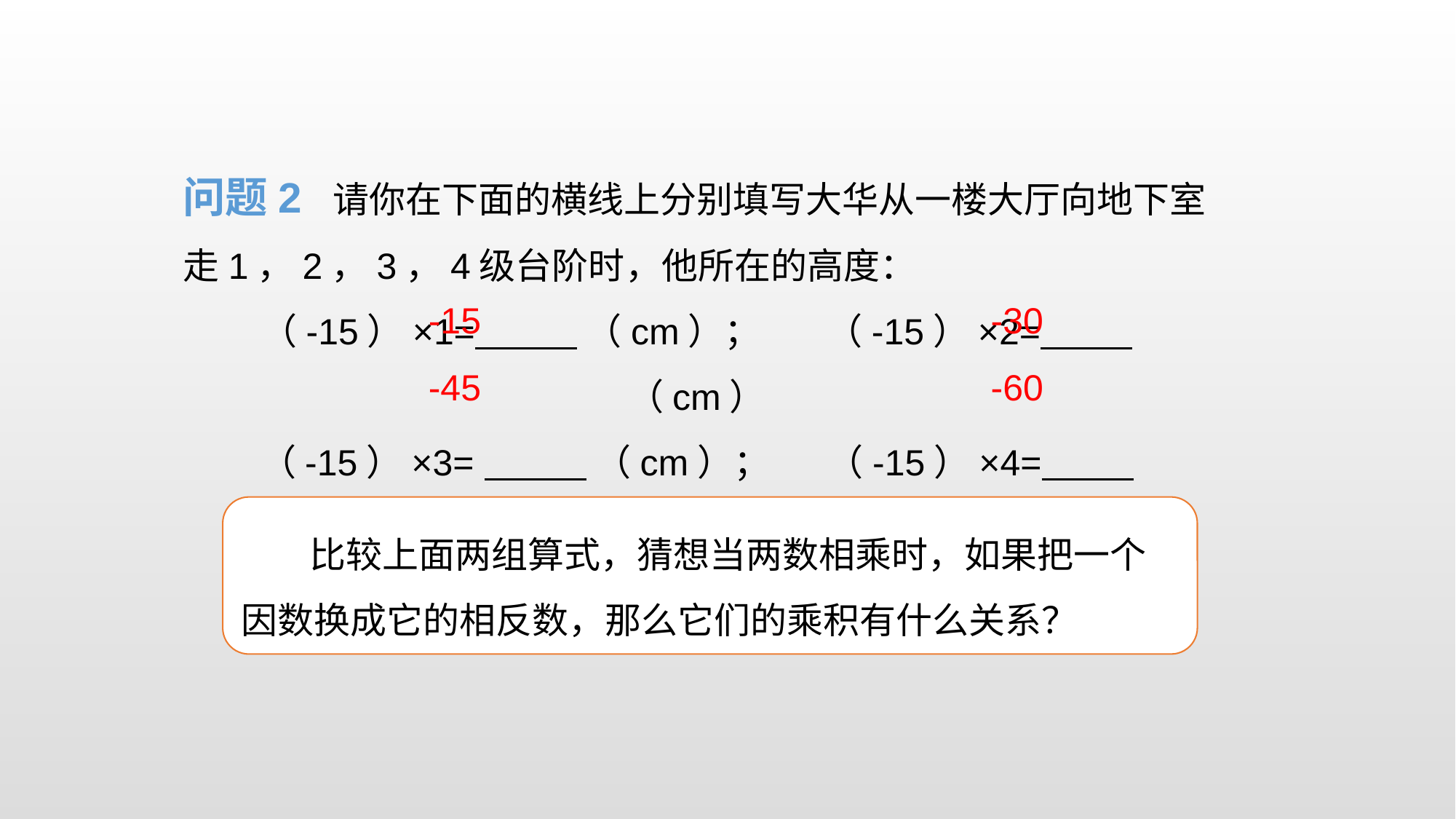

问题2  请你在下面的横线上分别填写大华从一楼大厅向地下室走1，2，3，4级台阶时，他所在的高度：
（-15）×1=          （cm）；        （-15）×2=          （cm）
（-15）×3=           （cm）；       （-15）×4=          （cm）.
-15
-30
-45
-60
          比较上面两组算式，猜想当两数相乘时，如果把一个因数换成它的相反数，那么它们的乘积有什么关系？